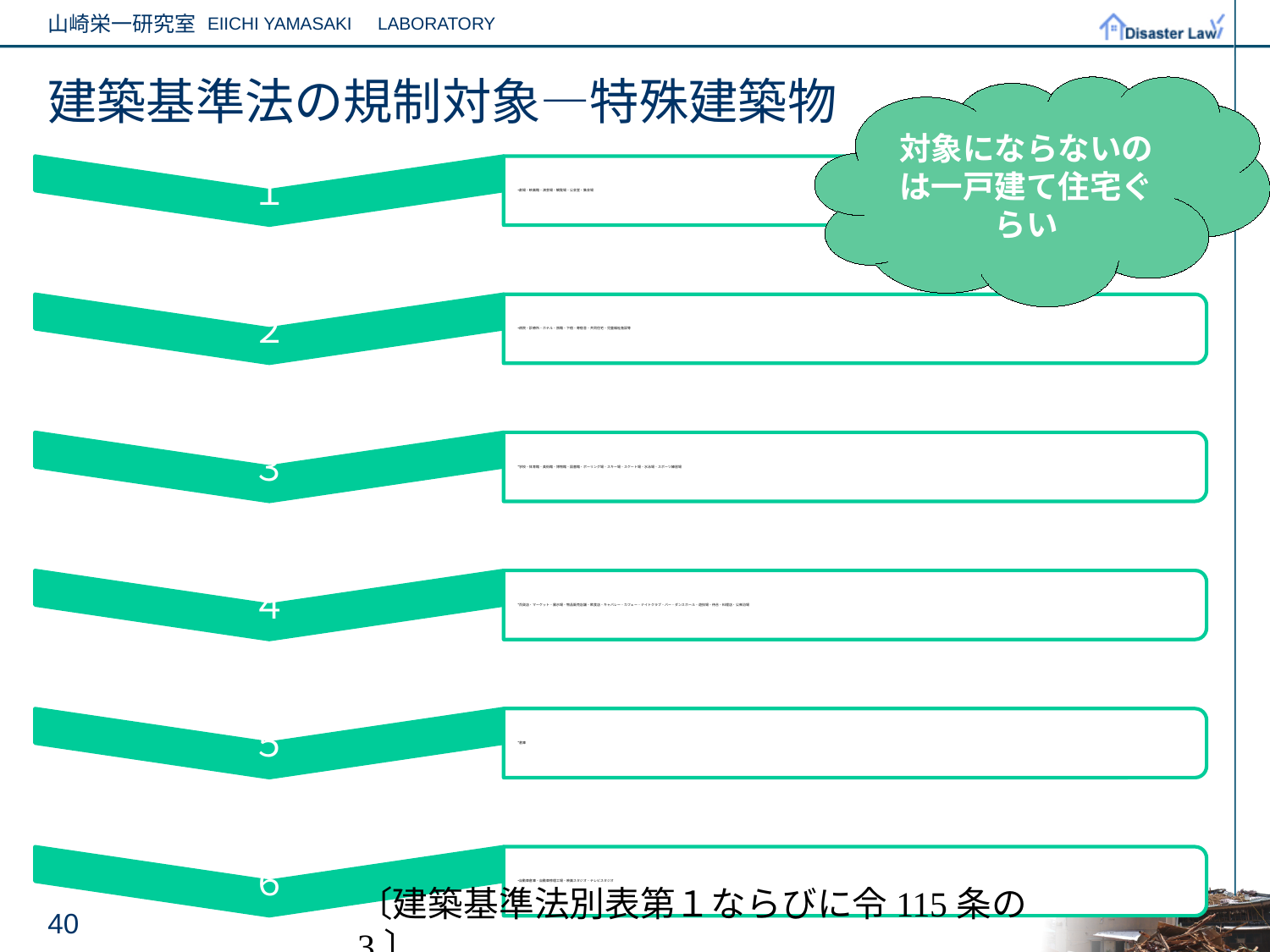

# 建築基準法の規制対象―特殊建築物
対象にならないのは一戸建て住宅ぐらい
１
劇場・映画館・演芸場・観覧場・公会堂・集会場
２
病院・診療所・ホテル・旅館・下宿・寄宿舎・共同住宅・児童福祉施設等
３
学校・体育館・美術館・博物館・図書館・ボーリング場・スキー場・スケート場・水泳場・スポーツ練習場
４
百貨店・マーケット・展示場・物品販売店舗・飲食店・キャバレー・カフェー・ナイトクラブ・バー・ダンスホール・遊技場・待合・料理店・公衆浴場
５
６
倉庫
自動車倉庫・自動車修理工場・映画スタジオ・テレビスタジオ
〔建築基準法別表第１ならびに令115条の3〕
40